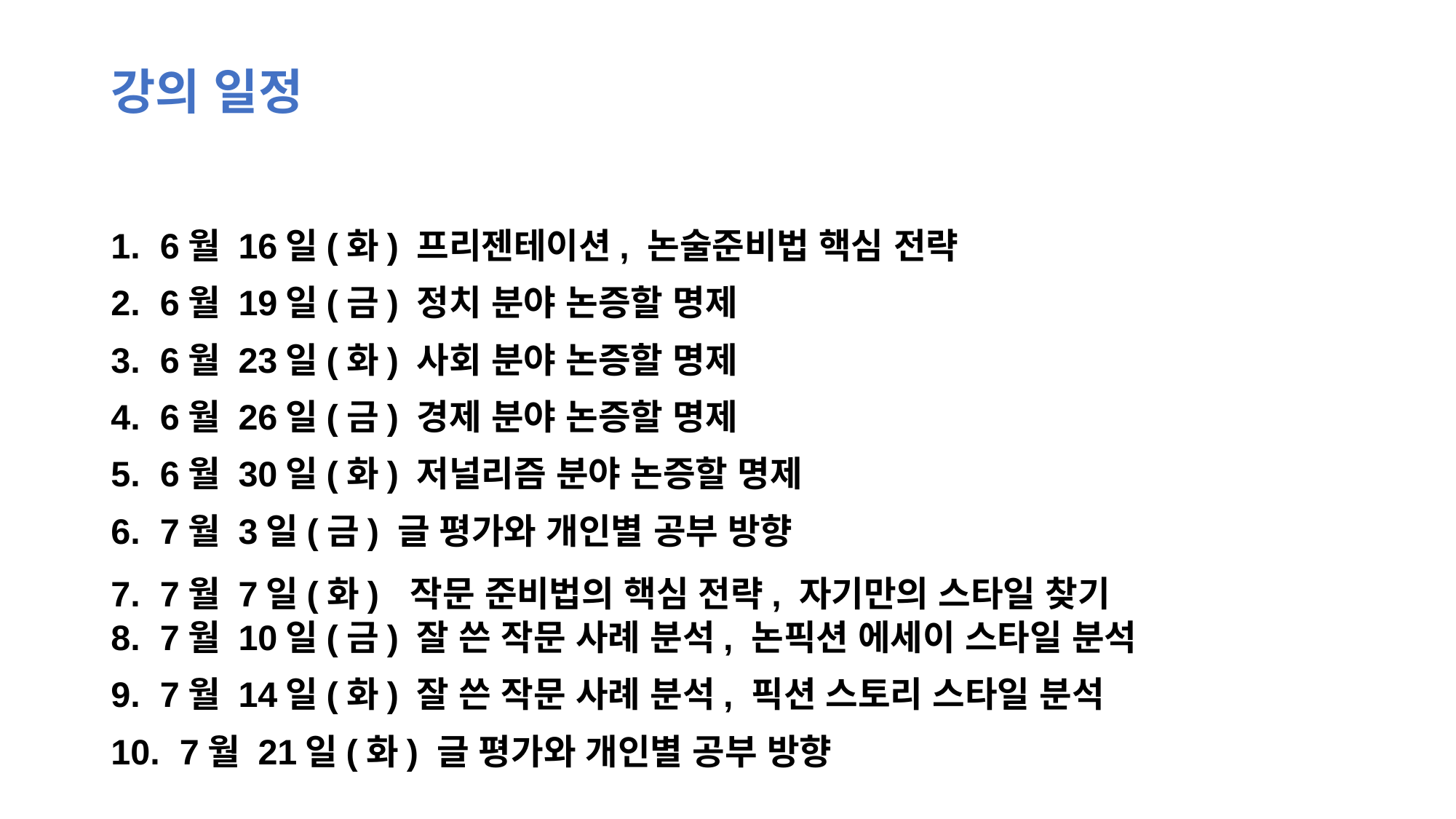

# 강의 일정
1.  6월 16일(화) 프리젠테이션, 논술준비법 핵심 전략
2.  6월 19일(금) 정치 분야 논증할 명제
3.  6월 23일(화) 사회 분야 논증할 명제
4.  6월 26일(금) 경제 분야 논증할 명제
5.  6월 30일(화) 저널리즘 분야 논증할 명제
6.  7월 3일(금) 글 평가와 개인별 공부 방향
7.  7월 7일(화)  작문 준비법의 핵심 전략, 자기만의 스타일 찾기
8.  7월 10일(금) 잘 쓴 작문 사례 분석, 논픽션 에세이 스타일 분석
9.  7월 14일(화) 잘 쓴 작문 사례 분석, 픽션 스토리 스타일 분석
10.  7월 21일(화) 글 평가와 개인별 공부 방향